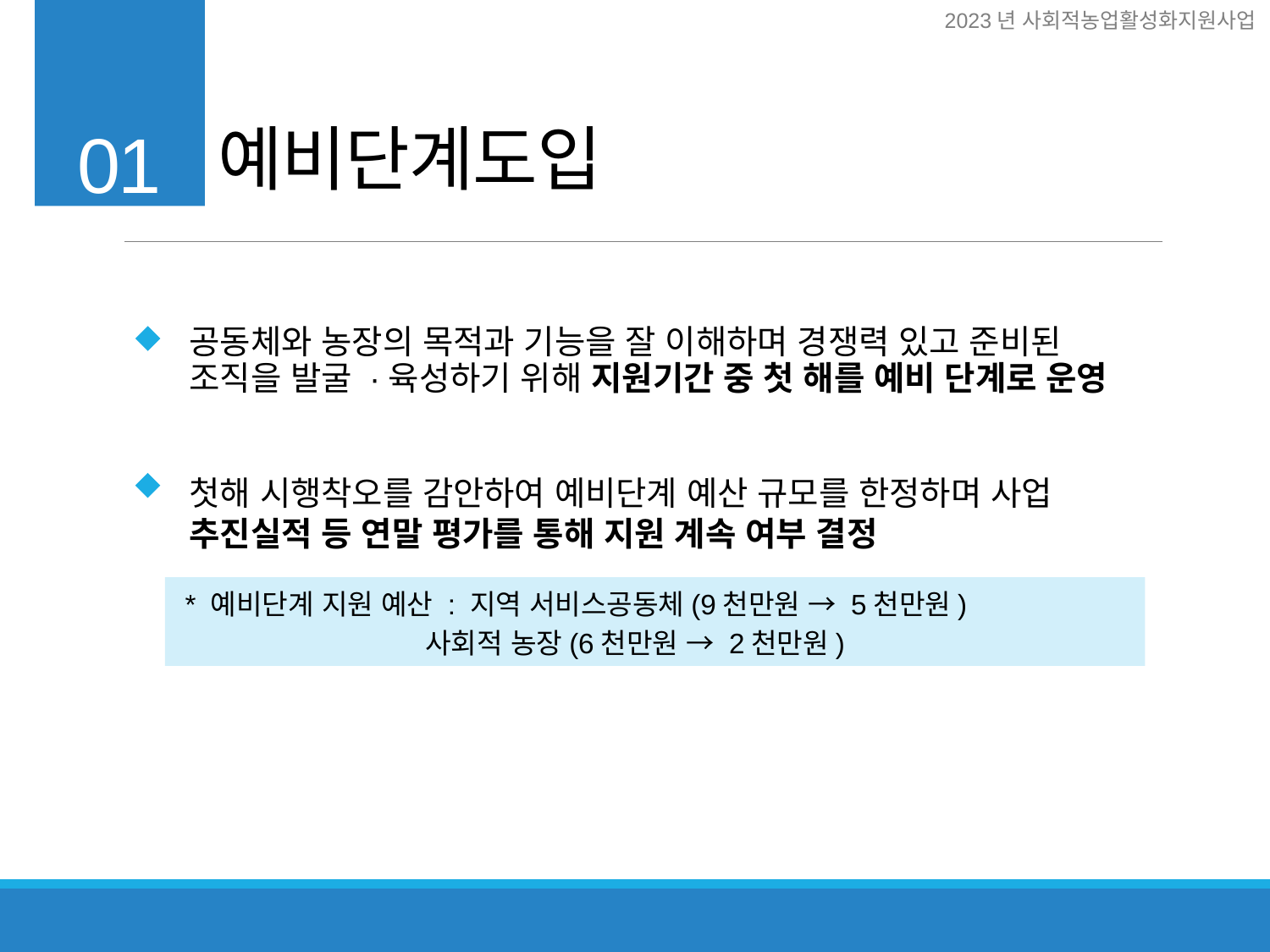

예비단계도입
01
공동체와 농장의 목적과 기능을 잘 이해하며 경쟁력 있고 준비된 조직을 발굴 ·육성하기 위해 지원기간 중 첫 해를 예비 단계로 운영

첫해 시행착오를 감안하여 예비단계 예산 규모를 한정하며 사업 추진실적 등 연말 평가를 통해 지원 계속 여부 결정

 * 예비단계 지원 예산 : 지역 서비스공동체(9천만원 → 5천만원)
사회적 농장(6천만원 → 2천만원)